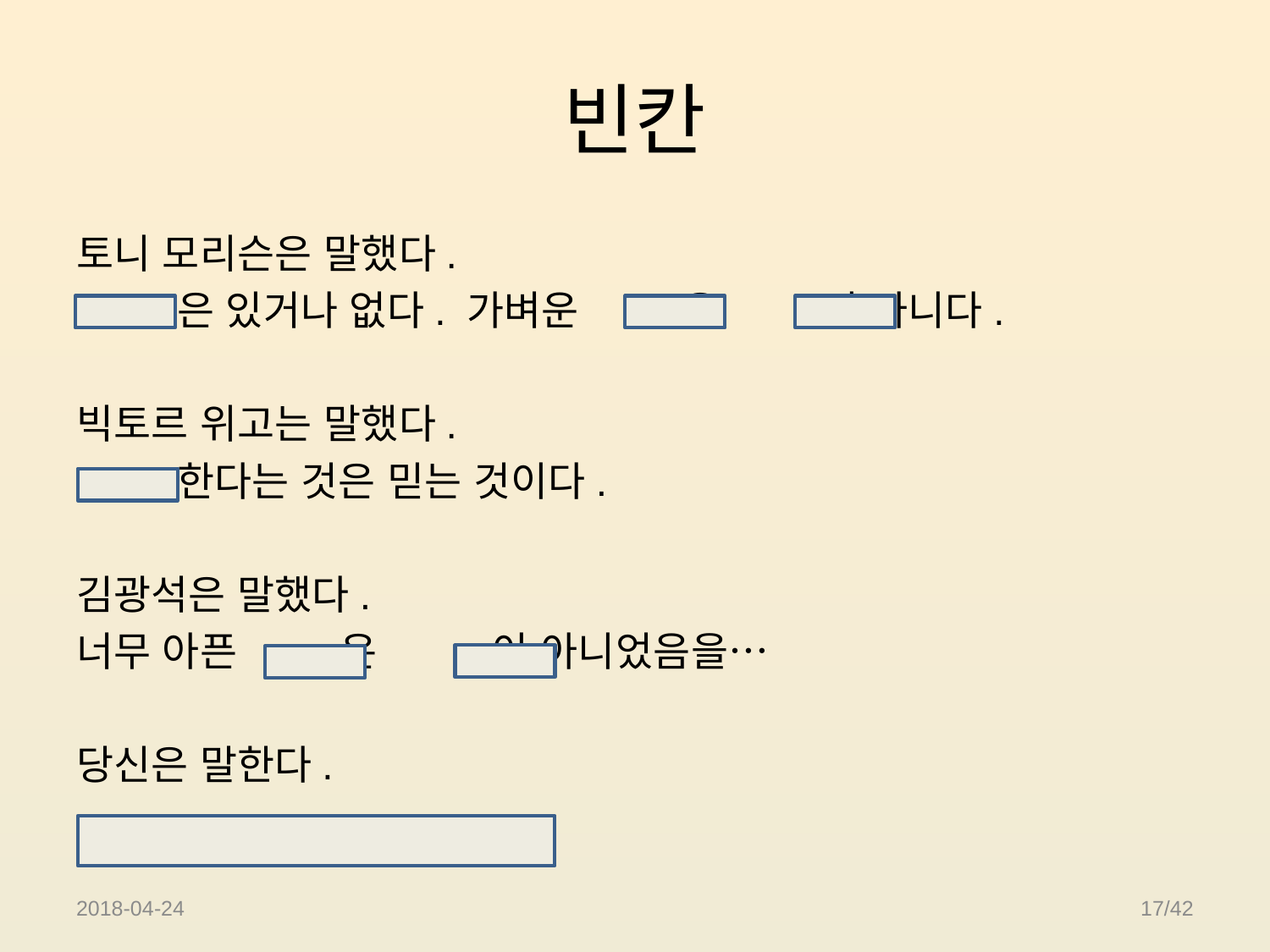

# 빈칸
토니 모리슨은 말했다.
        은 있거나 없다. 가벼운         은         이 아니다.

빅토르 위고는 말했다.
        한다는 것은 믿는 것이다.

김광석은 말했다.
너무 아픈         은          이 아니었음을…

당신은 말한다.

2018-04-24
17/42